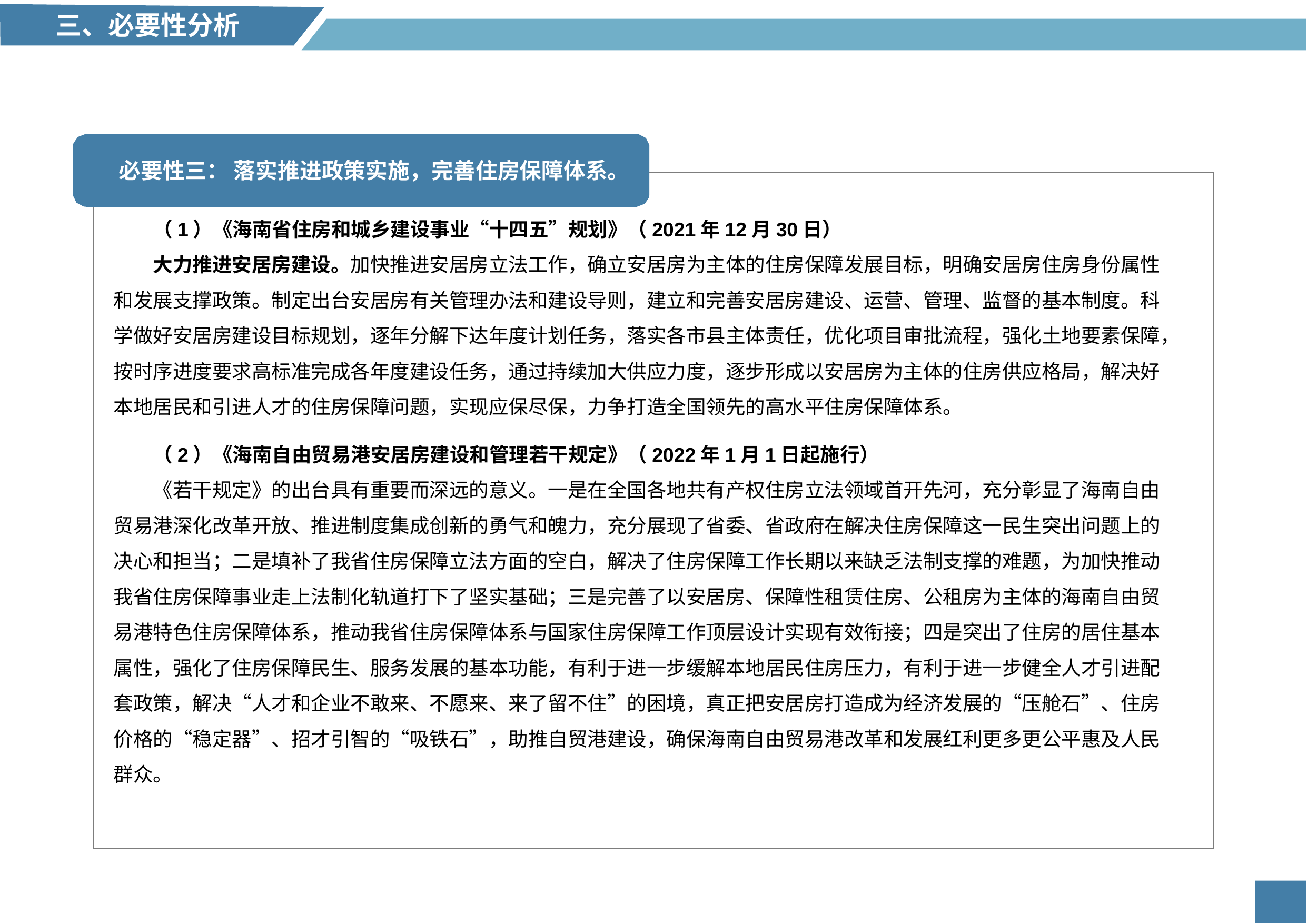

# 三、必要性分析

必要性三： 落实推进政策实施，完善住房保障体系。

（1）《海南省住房和城乡建设事业“十四五”规划》（2021年12月30日）
大力推进安居房建设。加快推进安居房立法工作，确立安居房为主体的住房保障发展目标，明确安居房住房身份属性和发展支撑政策。制定出台安居房有关管理办法和建设导则，建立和完善安居房建设、运营、管理、监督的基本制度。科学做好安居房建设目标规划，逐年分解下达年度计划任务，落实各市县主体责任，优化项目审批流程，强化土地要素保障，按时序进度要求高标准完成各年度建设任务，通过持续加大供应力度，逐步形成以安居房为主体的住房供应格局，解决好本地居民和引进人才的住房保障问题，实现应保尽保，力争打造全国领先的高水平住房保障体系。
（2）《海南自由贸易港安居房建设和管理若干规定》（2022年1月1日起施行）
《若干规定》的出台具有重要而深远的意义。一是在全国各地共有产权住房立法领域首开先河，充分彰显了海南自由贸易港深化改革开放、推进制度集成创新的勇气和魄力，充分展现了省委、省政府在解决住房保障这一民生突出问题上的决心和担当；二是填补了我省住房保障立法方面的空白，解决了住房保障工作长期以来缺乏法制支撑的难题，为加快推动我省住房保障事业走上法制化轨道打下了坚实基础；三是完善了以安居房、保障性租赁住房、公租房为主体的海南自由贸易港特色住房保障体系，推动我省住房保障体系与国家住房保障工作顶层设计实现有效衔接；四是突出了住房的居住基本属性，强化了住房保障民生、服务发展的基本功能，有利于进一步缓解本地居民住房压力，有利于进一步健全人才引进配套政策，解决“人才和企业不敢来、不愿来、来了留不住”的困境，真正把安居房打造成为经济发展的“压舱石”、住房价格的“稳定器”、招才引智的“吸铁石”，助推自贸港建设，确保海南自由贸易港改革和发展红利更多更公平惠及人民群众。
13